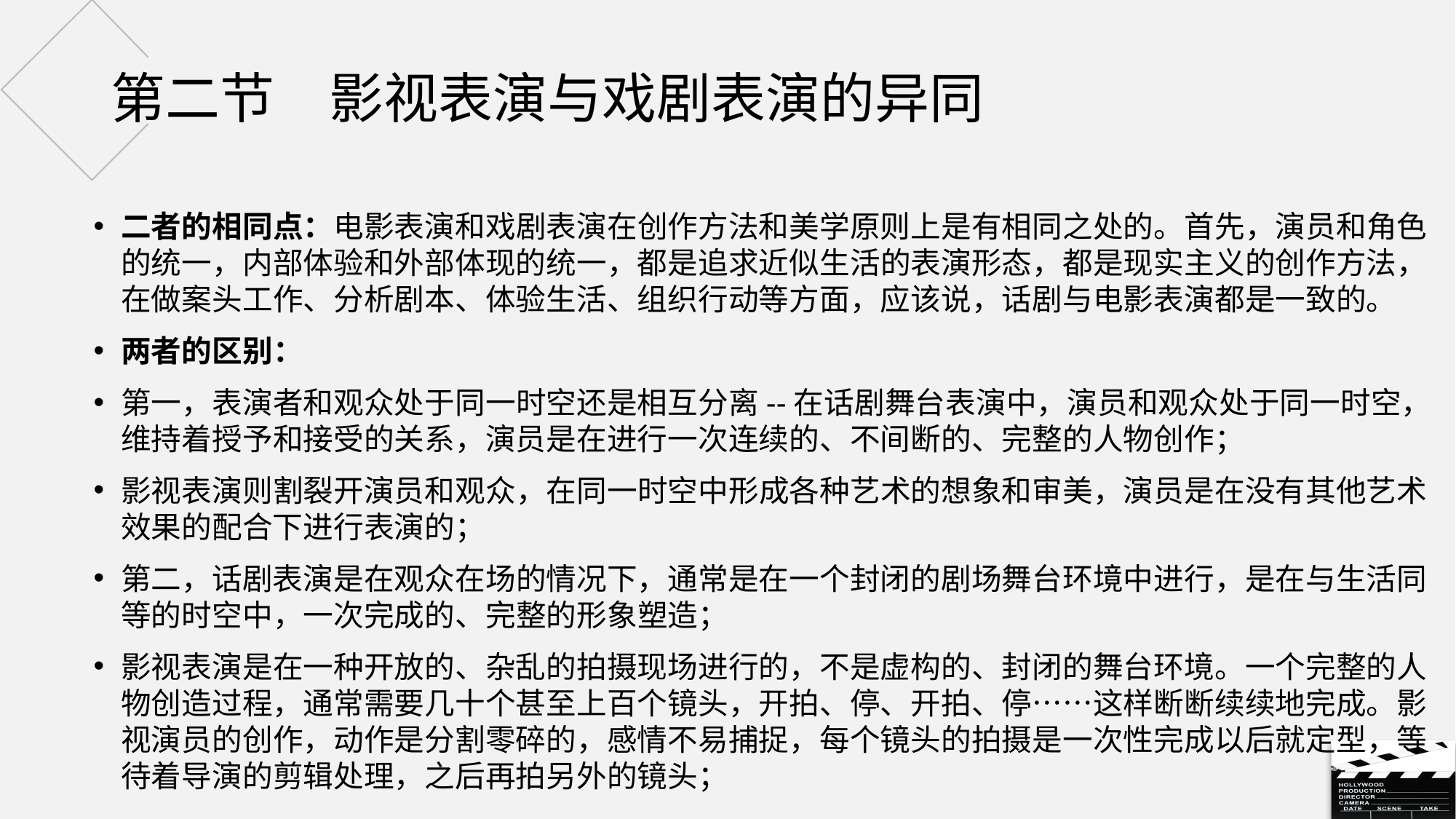

# 第二节	影视表演与戏剧表演的异同
二者的相同点：电影表演和戏剧表演在创作方法和美学原则上是有相同之处的。首先，演员和角色的统一，内部体验和外部体现的统一，都是追求近似生活的表演形态，都是现实主义的创作方法，在做案头工作、分析剧本、体验生活、组织行动等方面，应该说，话剧与电影表演都是一致的。
两者的区别：
第一，表演者和观众处于同一时空还是相互分离--在话剧舞台表演中，演员和观众处于同一时空，维持着授予和接受的关系，演员是在进行一次连续的、不间断的、完整的人物创作；
影视表演则割裂开演员和观众，在同一时空中形成各种艺术的想象和审美，演员是在没有其他艺术效果的配合下进行表演的；
第二，话剧表演是在观众在场的情况下，通常是在一个封闭的剧场舞台环境中进行，是在与生活同等的时空中，一次完成的、完整的形象塑造；
影视表演是在一种开放的、杂乱的拍摄现场进行的，不是虚构的、封闭的舞台环境。一个完整的人物创造过程，通常需要几十个甚至上百个镜头，开拍、停、开拍、停……这样断断续续地完成。影视演员的创作，动作是分割零碎的，感情不易捕捉，每个镜头的拍摄是一次性完成以后就定型，等待着导演的剪辑处理，之后再拍另外的镜头；